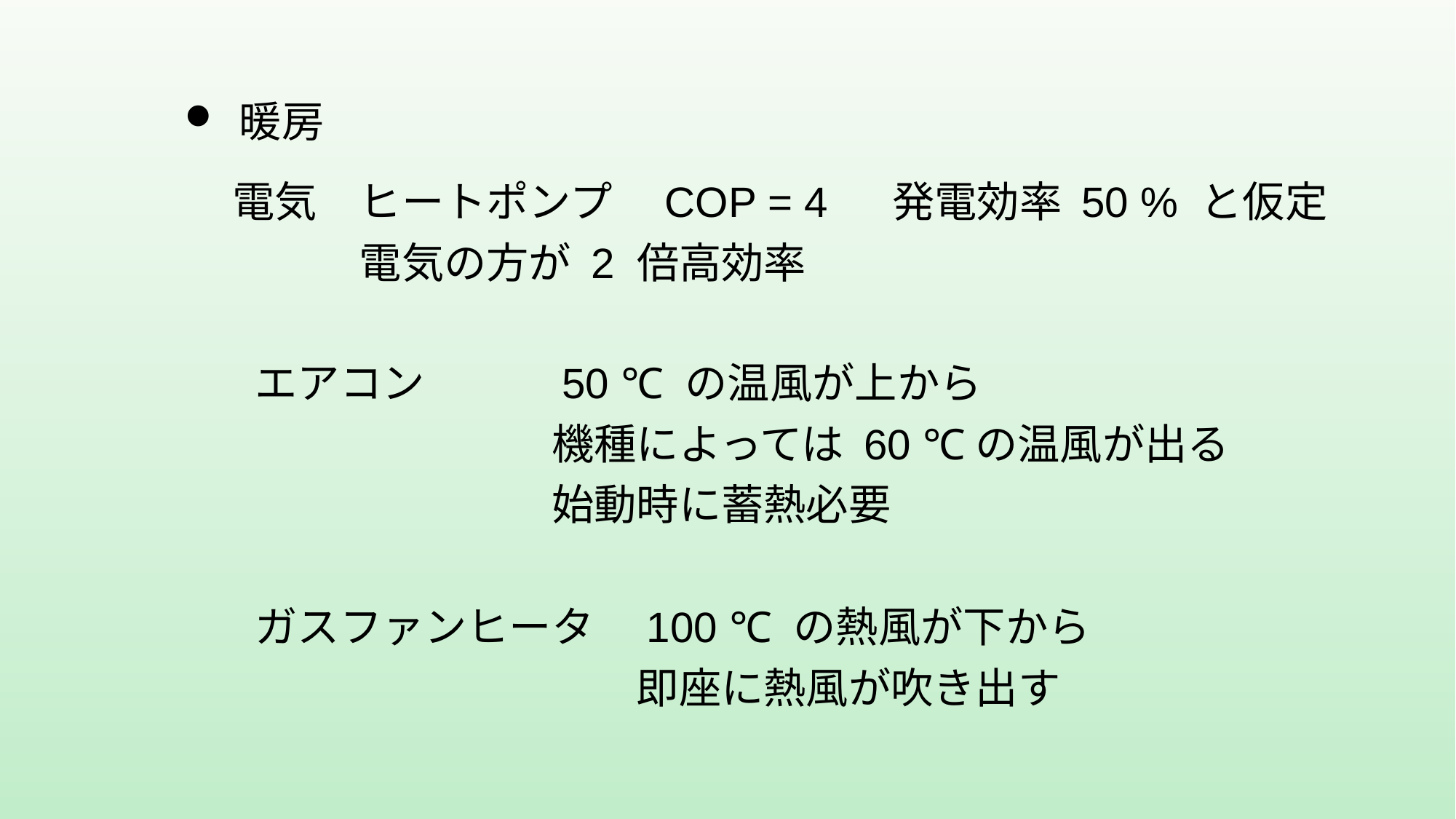

暖房
電気　ヒートポンプ　COP = 4 　発電効率 50 % と仮定
　　　電気の方が 2 倍高効率
エアコン　　　50 ℃ の温風が上から
　　　　　　　機種によっては 60 ℃の温風が出る
　　　　　　　始動時に蓄熱必要

ガスファンヒータ　100 ℃ の熱風が下から
　　　　　　　　　即座に熱風が吹き出す